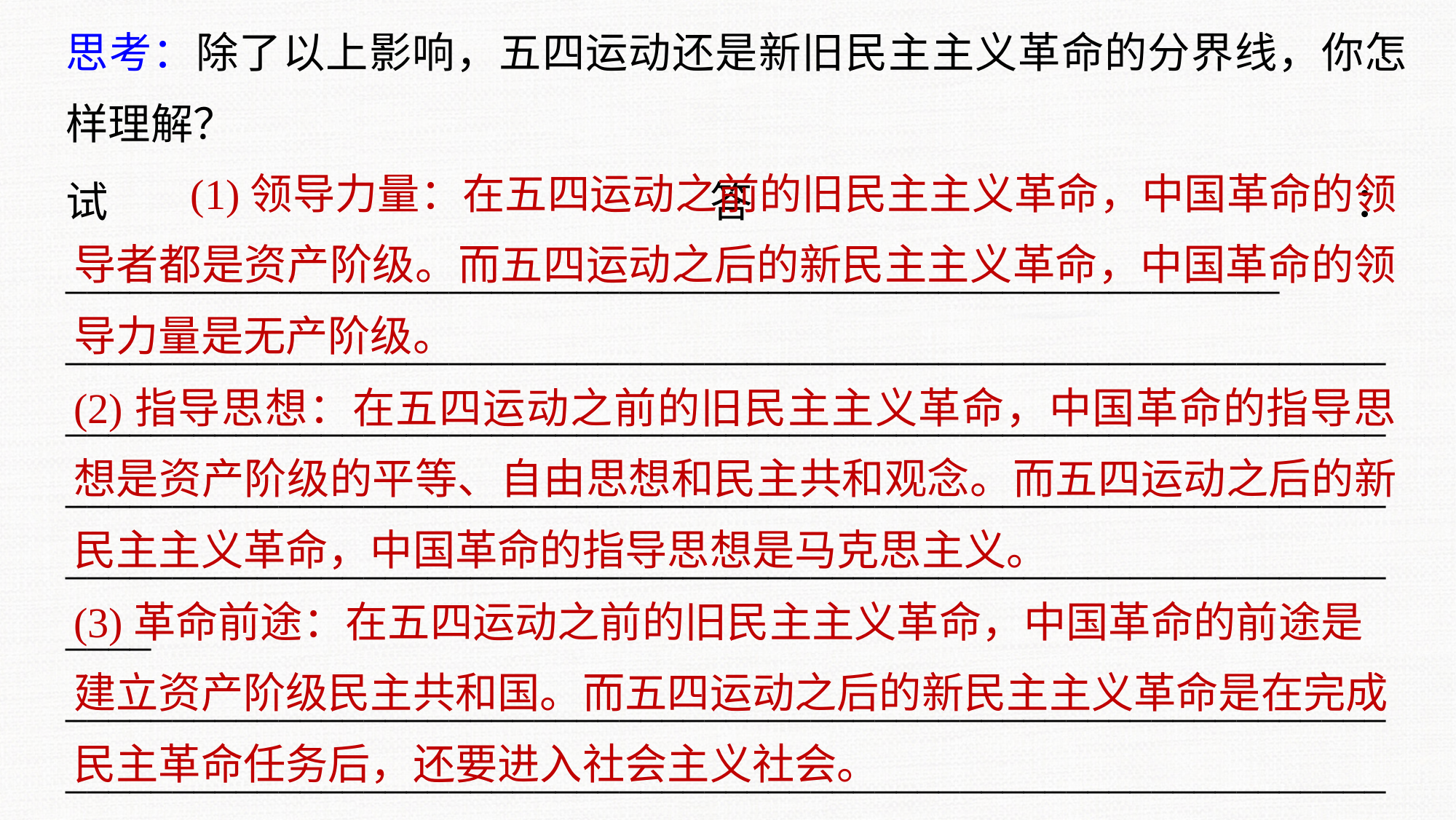

思考：除了以上影响，五四运动还是新旧民主主义革命的分界线，你怎样理解？
           (1)领导力量：在五四运动之前的旧民主主义革命，中国革命的领导者都是资产阶级。而五四运动之后的新民主主义革命，中国革命的领导力量是无产阶级。
(2)指导思想：在五四运动之前的旧民主主义革命，中国革命的指导思想是资产阶级的平等、自由思想和民主共和观念。而五四运动之后的新民主主义革命，中国革命的指导思想是马克思主义。
(3)革命前途：在五四运动之前的旧民主主义革命，中国革命的前途是建立资产阶级民主共和国。而五四运动之后的新民主主义革命是在完成民主革命任务后，还要进入社会主义社会。
试答：_________________________________________________________
____________________________________________________________________________________________________________________________________________________________________________________________________________________________________________________________
______________________________________________________________________________________________________________________________
______________________________________________________________________________________________________________________________